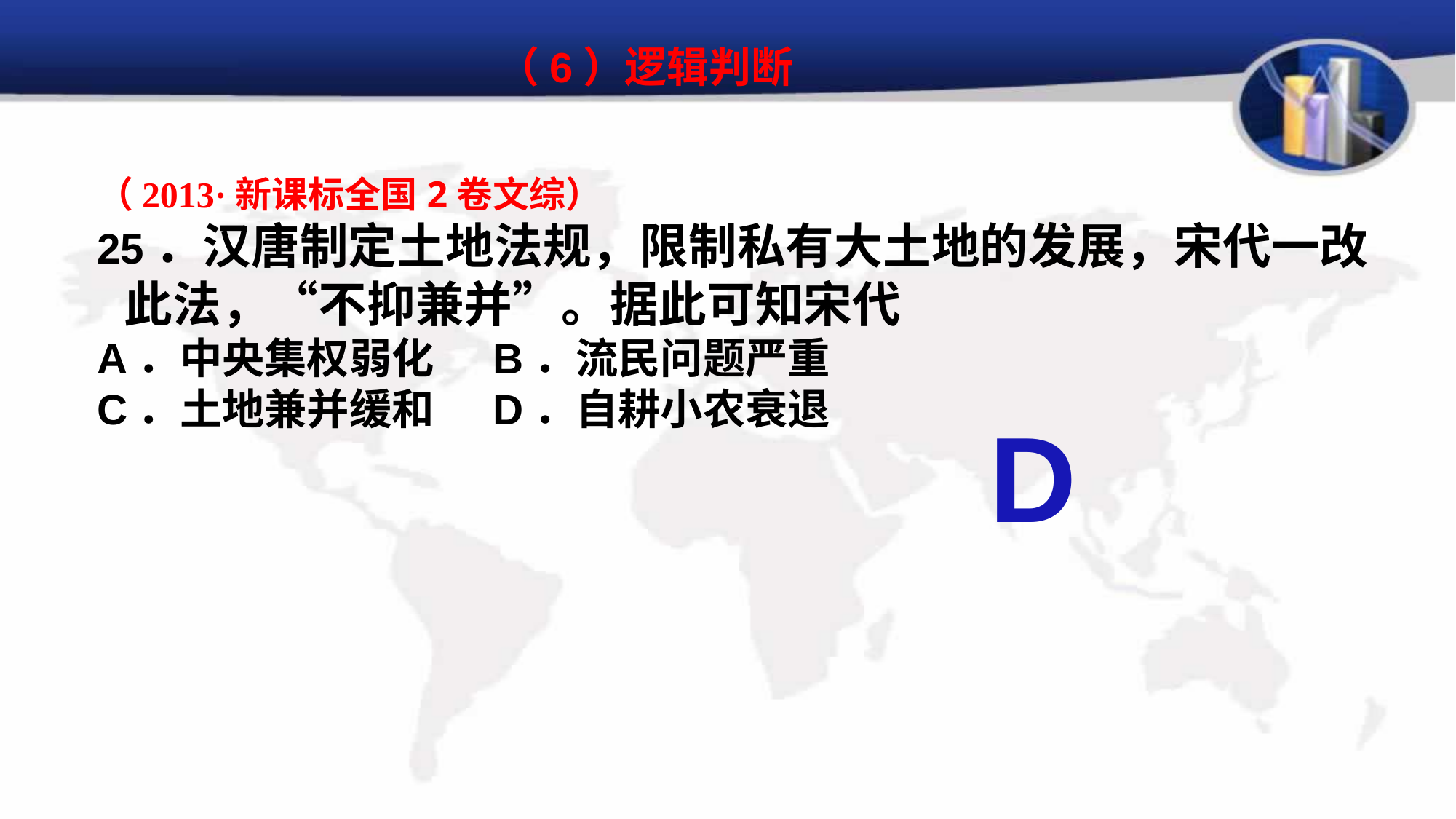

（6）逻辑判断
（2013·新课标全国2卷文综）
25．汉唐制定土地法规，限制私有大土地的发展，宋代一改此法，“不抑兼并”。据此可知宋代
A．中央集权弱化     B．流民问题严重
C．土地兼并缓和     D．自耕小农衰退
D